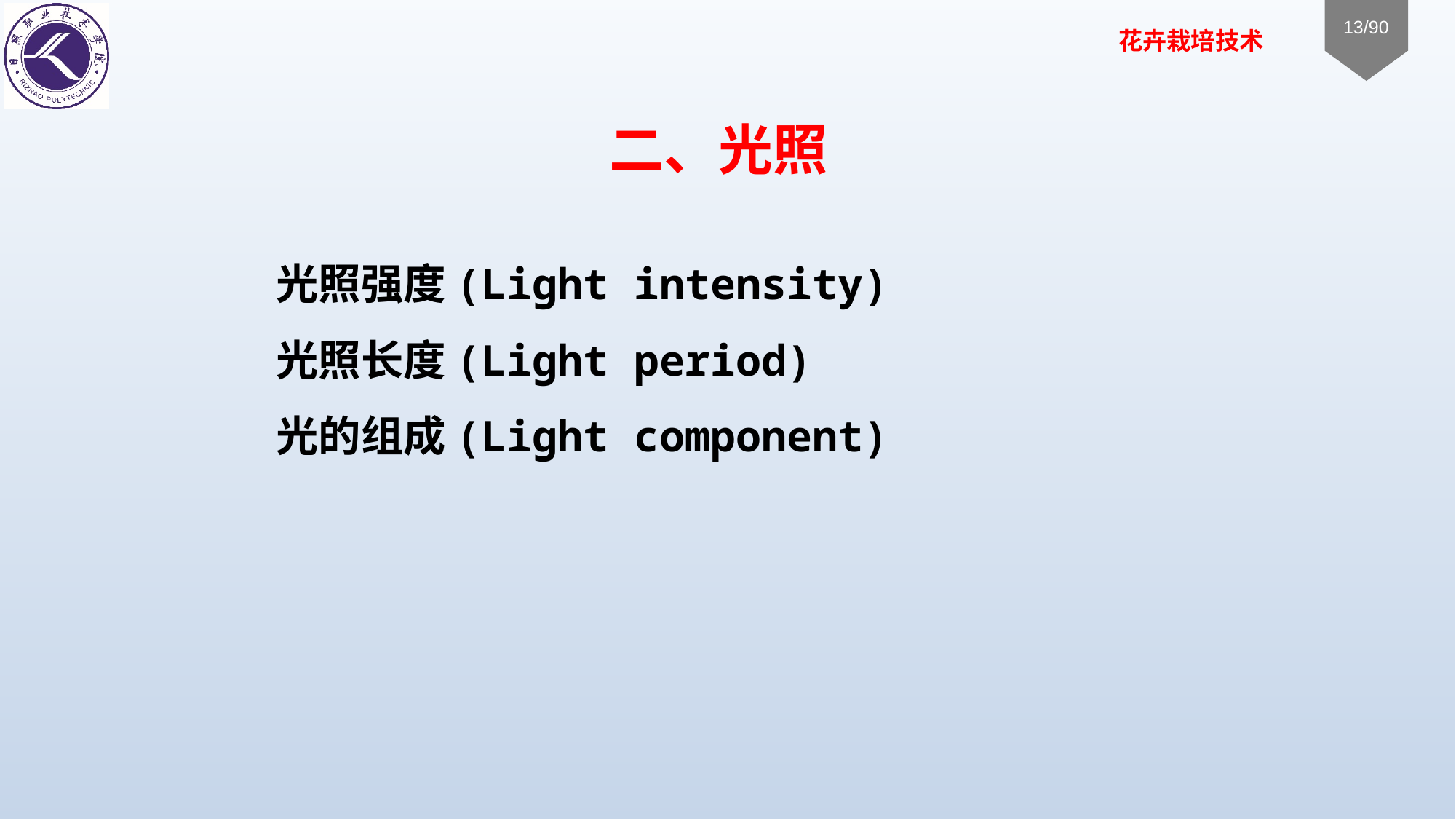

# 二、光照
光照强度(Light intensity)
光照长度(Light period)
光的组成(Light component)